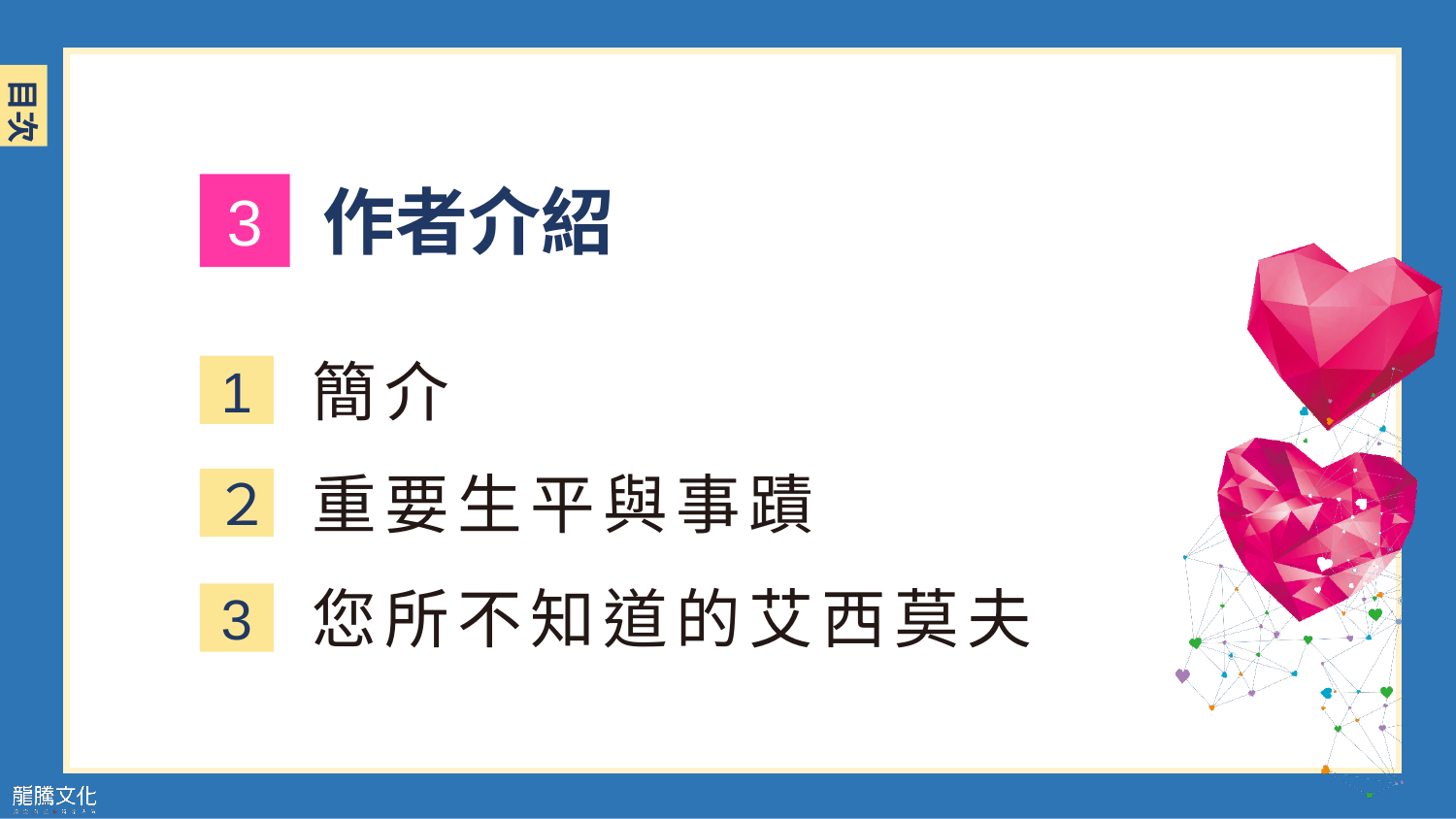

作者介紹
3
簡介

1
重要生平與事蹟

２
您所不知道的艾西莫夫

3